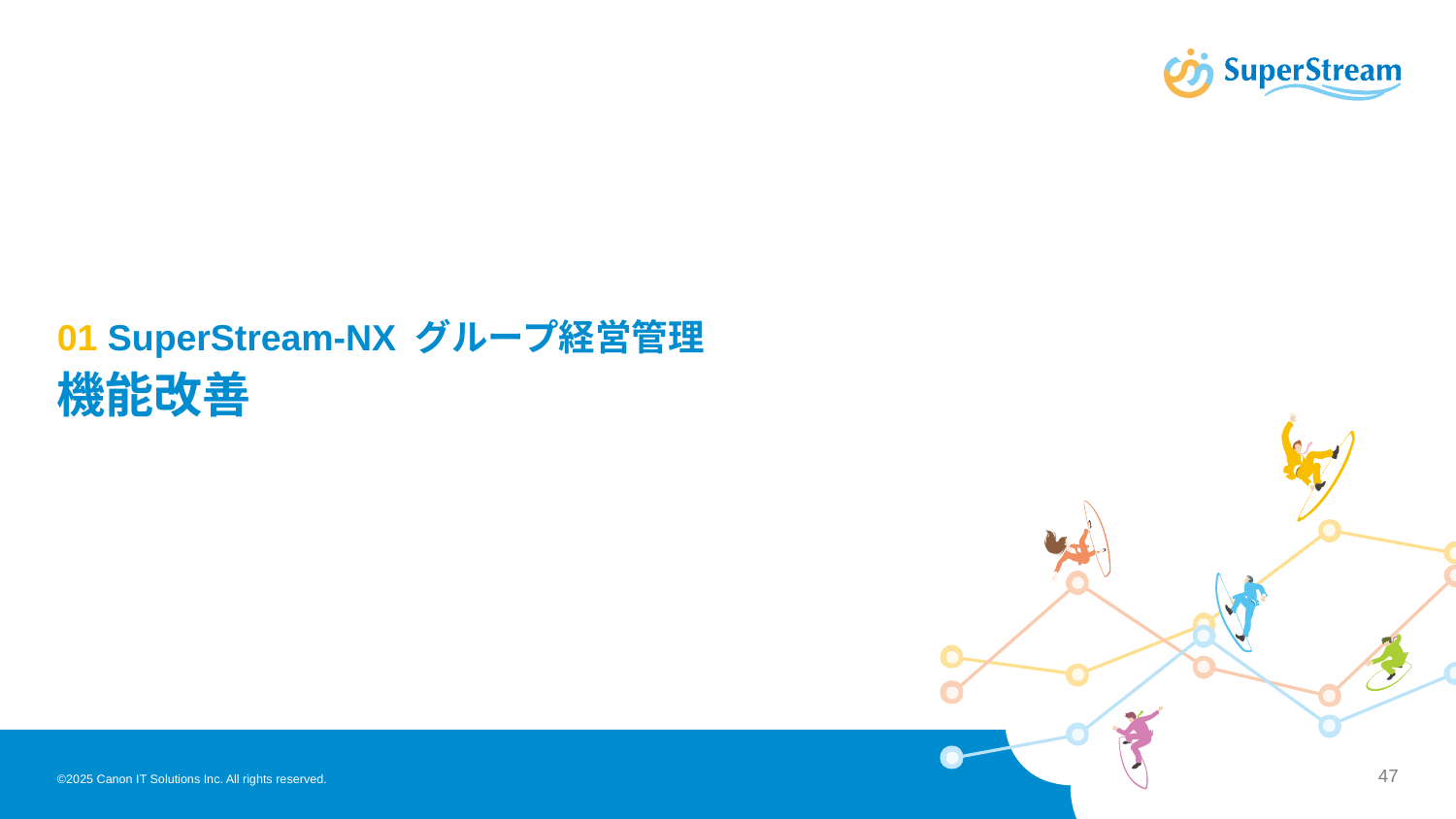

# 01 SuperStream-NX グループ経営管理 機能改善
©2025 Canon IT Solutions Inc. All rights reserved.
47